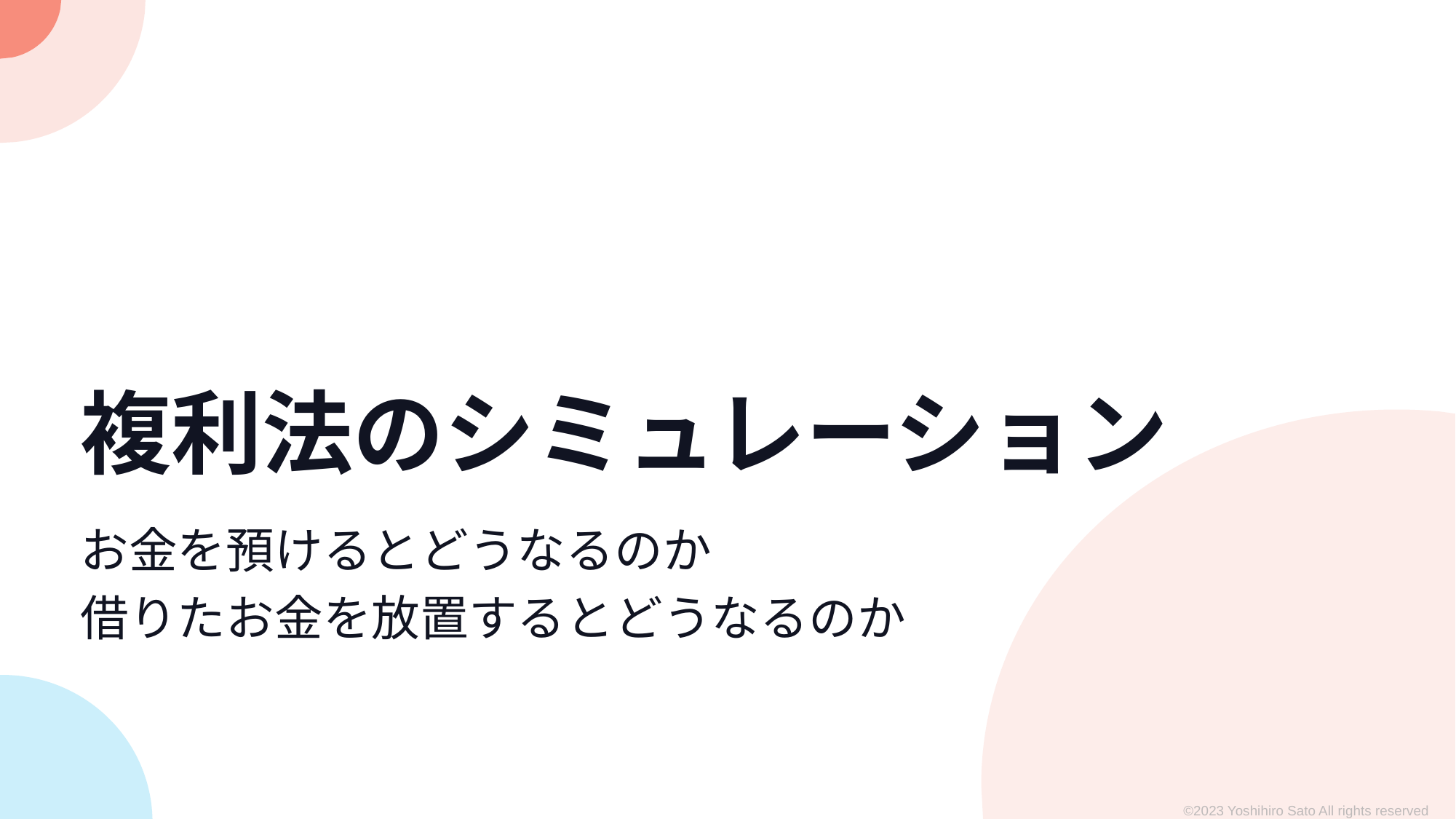

# 複利法のシミュレーション
お金を預けるとどうなるのか
借りたお金を放置するとどうなるのか